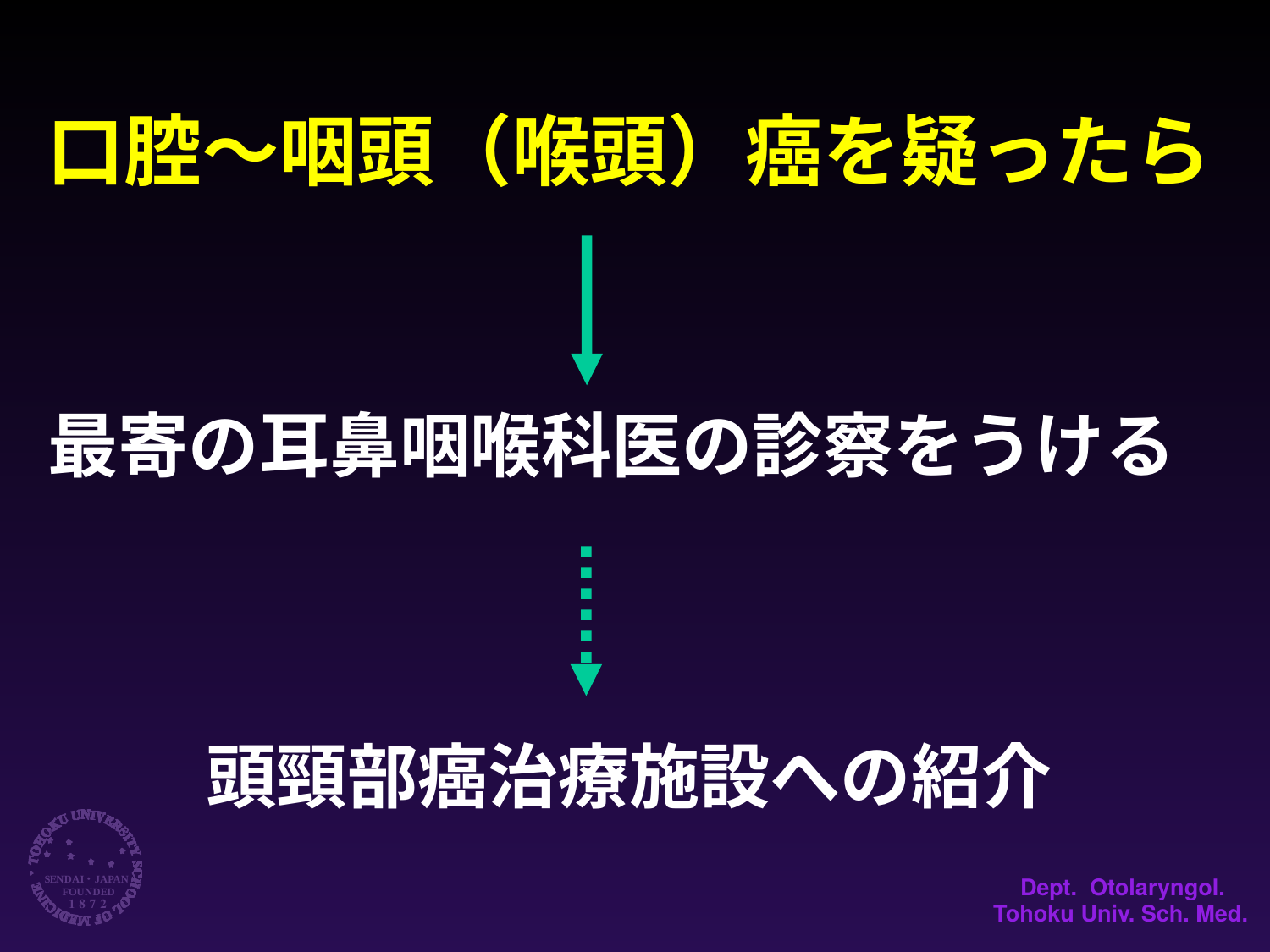

口腔～咽頭（喉頭）癌を疑ったら

最寄の耳鼻咽喉科医の診察をうける

頭頸部癌治療施設への紹介